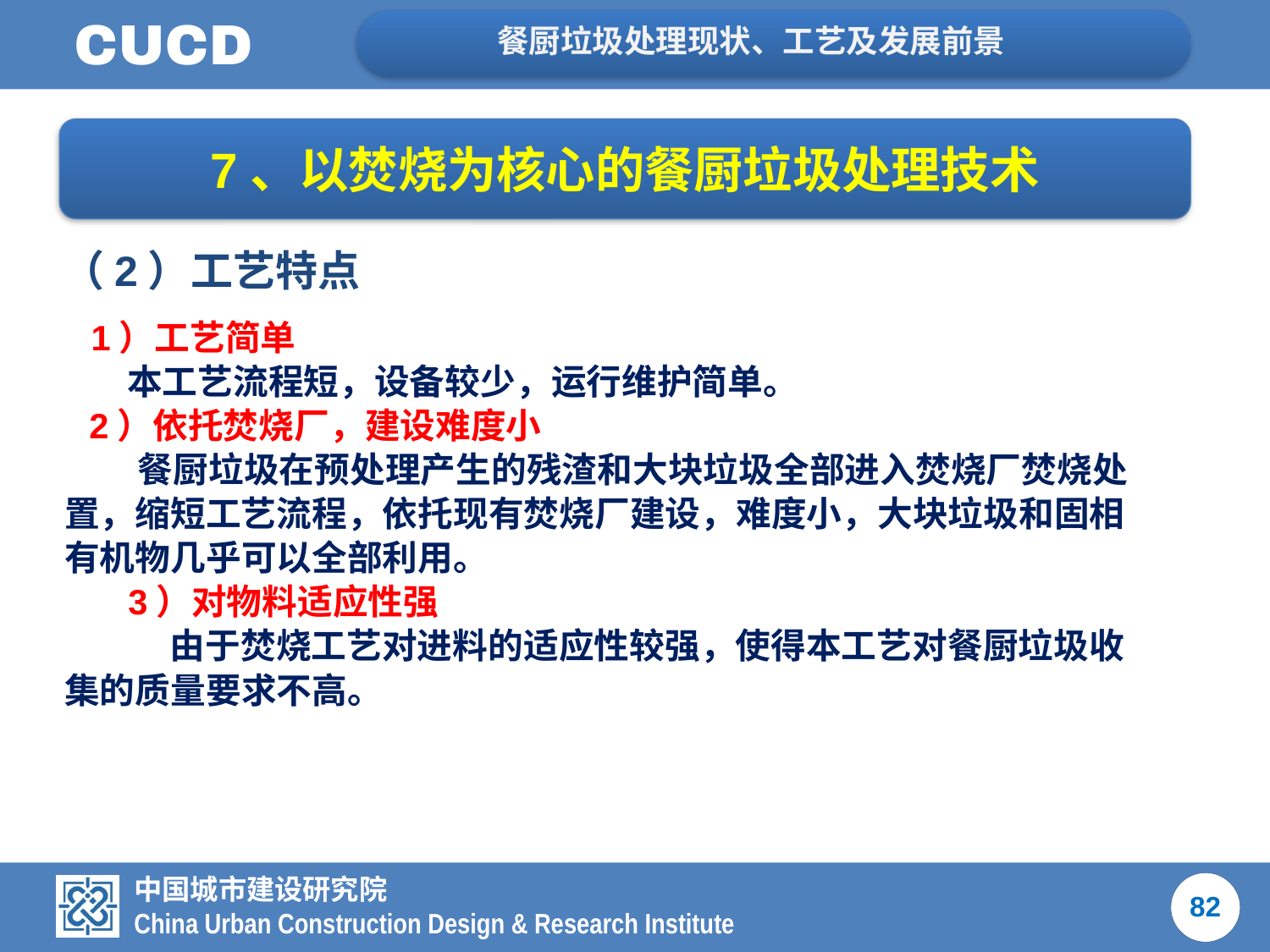

7、以焚烧为核心的餐厨垃圾处理技术
（2）工艺特点
    1）工艺简单
本工艺流程短，设备较少，运行维护简单。
2）依托焚烧厂，建设难度小
     餐厨垃圾在预处理产生的残渣和大块垃圾全部进入焚烧厂焚烧处置，缩短工艺流程，依托现有焚烧厂建设，难度小，大块垃圾和固相有机物几乎可以全部利用。
    3）对物料适应性强
         由于焚烧工艺对进料的适应性较强，使得本工艺对餐厨垃圾收集的质量要求不高。
82